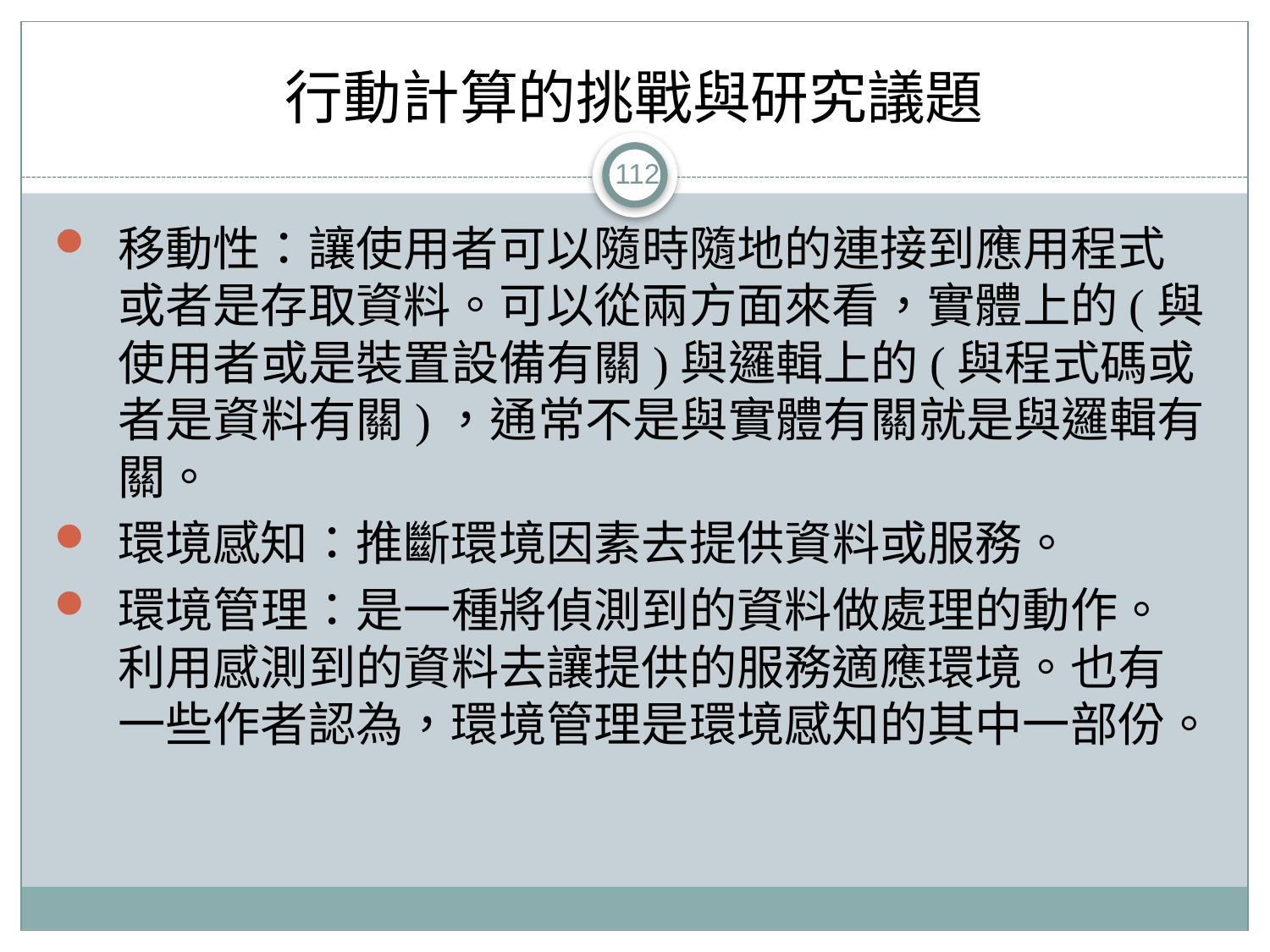

# 行動計算的挑戰與研究議題
112
移動性：讓使用者可以隨時隨地的連接到應用程式或者是存取資料。可以從兩方面來看，實體上的(與使用者或是裝置設備有關)與邏輯上的(與程式碼或者是資料有關)，通常不是與實體有關就是與邏輯有關。
環境感知：推斷環境因素去提供資料或服務。
環境管理：是一種將偵測到的資料做處理的動作。利用感測到的資料去讓提供的服務適應環境。也有一些作者認為，環境管理是環境感知的其中一部份。